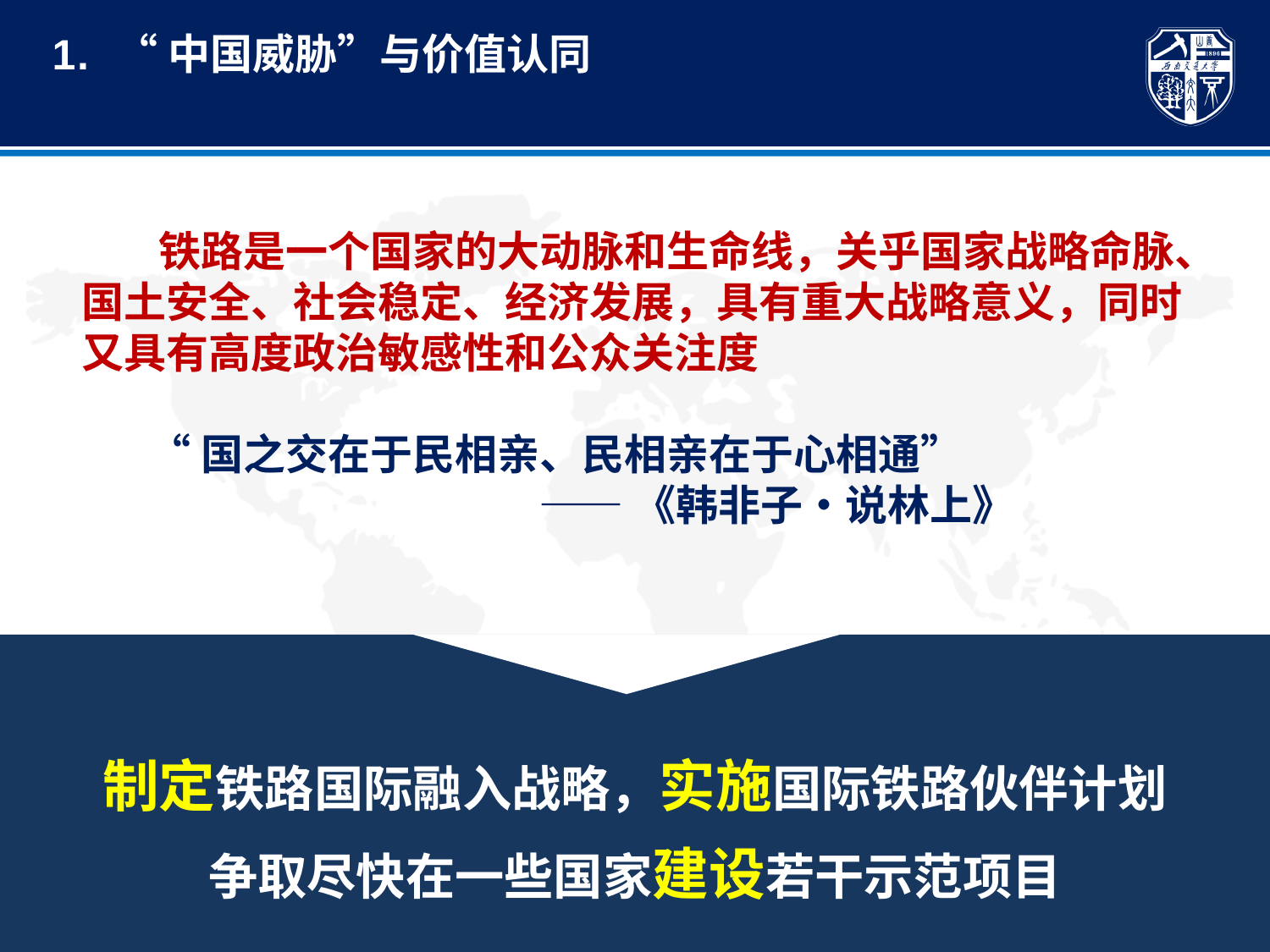

“中国威胁”与价值认同
       铁路是一个国家的大动脉和生命线，关乎国家战略命脉、国土安全、社会稳定、经济发展，具有重大战略意义，同时又具有高度政治敏感性和公众关注度

       “国之交在于民相亲、民相亲在于心相通”
                                                ——《韩非子•说林上》

制定铁路国际融入战略，实施国际铁路伙伴计划
争取尽快在一些国家建设若干示范项目